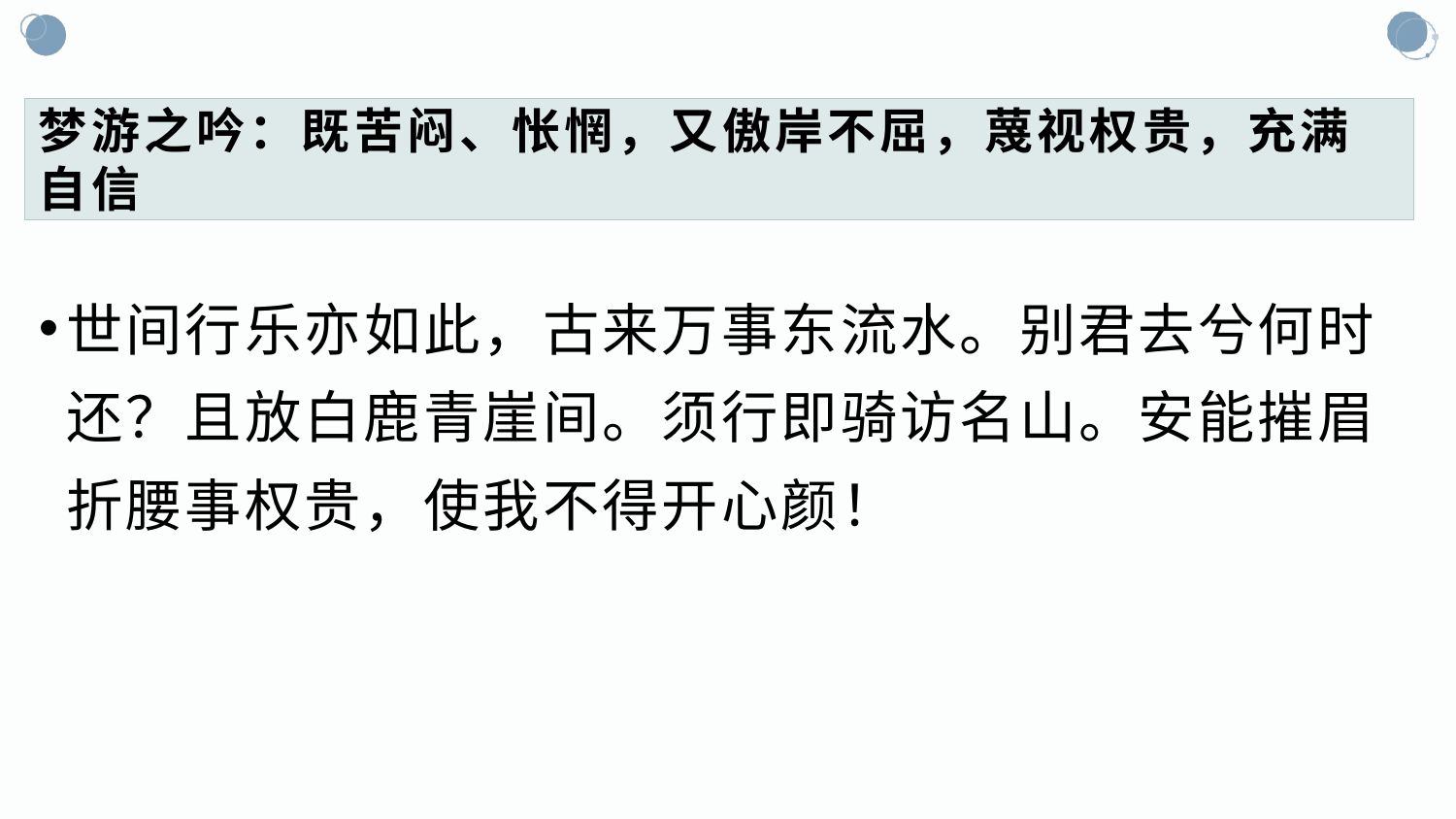

# 梦游之吟：既苦闷、怅惘，又傲岸不屈，蔑视权贵，充满自信
世间行乐亦如此，古来万事东流水。别君去兮何时还？且放白鹿青崖间。须行即骑访名山。安能摧眉折腰事权贵，使我不得开心颜！